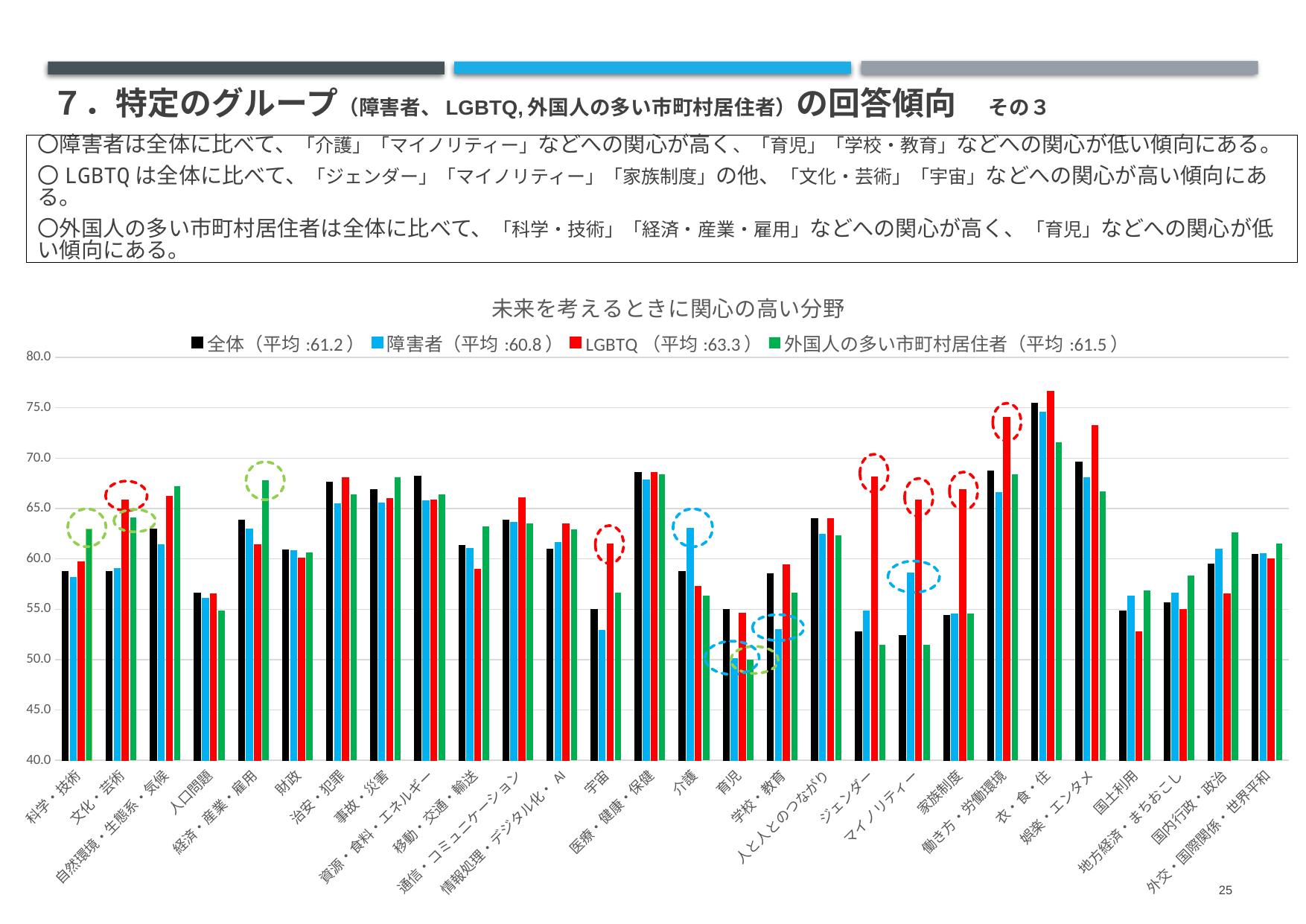

# ７．特定のグループ（障害者、LGBTQ,外国人の多い市町村居住者）の回答傾向　その３
〇障害者は全体に比べて、「介護」「マイノリティー」などへの関心が高く、「育児」「学校・教育」などへの関心が低い傾向にある。
〇LGBTQは全体に比べて、「ジェンダー」「マイノリティー」「家族制度」の他、「文化・芸術」「宇宙」などへの関心が高い傾向にある。
〇外国人の多い市町村居住者は全体に比べて、「科学・技術」「経済・産業・雇用」などへの関心が高く、「育児」などへの関心が低い傾向にある。

### Chart: 未来を考えるときに関心の高い分野

| Category | 全体（平均:61.2） | 障害者（平均:60.8） | LGBTQ（平均:63.3） | 外国人の多い市町村居住者（平均:61.5） |
|---|---|---|---|---|
| 科学・技術 | 58.72299258303774 | 58.13253012048193 | 59.71337579617834 | 62.93103448275862 |
| 文化・芸術 | 58.78748790712674 | 59.036144578313255 | 65.84394904458598 | 64.08045977011494 |
| 自然環境・生態系・気候 | 62.93131247984521 | 61.445783132530124 | 66.24203821656052 | 67.24137931034483 |
| 人口問題 | 56.59464688810061 | 56.12449799196787 | 56.52866242038217 | 54.885057471264375 |
| 経済・産業・雇用 | 63.85037084811351 | 62.95180722891567 | 61.38535031847133 | 67.816091954023 |
| 財政 | 60.8997097710416 | 60.843373493975896 | 60.111464968152866 | 60.63218390804598 |
| 治安・犯罪 | 67.61528539180908 | 65.46184738955824 | 68.07324840764332 | 66.37931034482759 |
| 事故・災害 | 66.88971299580781 | 65.56224899598394 | 66.0031847133758 | 68.10344827586206 |
| 資源・食料・エネルギー | 68.17961947758786 | 65.76305220883535 | 65.84394904458598 | 66.37931034482757 |
| 移動・交通・輸送 | 61.30280554659787 | 61.0441767068273 | 58.996815286624205 | 63.2183908045977 |
| 通信・コミュニケーション | 63.858432763624634 | 63.65461847389558 | 66.08280254777071 | 63.50574712643678 |
| 情報処理・デジタル化・AI | 60.956143179619474 | 61.64658634538152 | 63.45541401273886 | 62.931034482758626 |
| 宇宙 | 54.9742018703644 | 52.91164658634538 | 61.464968152866234 | 56.60919540229885 |
| 医療・健康・保健 | 68.58271525314414 | 67.87148594377511 | 68.55095541401275 | 68.39080459770115 |
| 介護 | 58.77942599161561 | 63.05220883534136 | 57.24522292993631 | 56.32183908045977 |
| 育児 | 54.99032570138665 | 50.1004016064257 | 54.61783439490446 | 50.0 |
| 学校・教育 | 58.545630441792966 | 53.01204819277108 | 59.394904458598724 | 56.60919540229886 |
| 人と人とのつながり | 63.97936149629152 | 62.449799196787154 | 64.01273885350318 | 62.356321839080465 |
| ジェンダー | 52.74105127378265 | 54.81927710843374 | 68.15286624203821 | 51.43678160919541 |
| マイノリティー | 52.38632699129313 | 58.634538152610446 | 65.843949044586 | 51.43678160919541 |
| 家族制度 | 54.38568203805224 | 54.51807228915663 | 66.87898089171975 | 54.59770114942529 |
| 働き方・労働環境 | 68.70364398581103 | 66.56626506024097 | 74.04458598726114 | 68.39080459770115 |
| 衣・食・住 | 75.4756530151564 | 74.59839357429719 | 76.67197452229298 | 71.55172413793105 |
| 娯楽・エンタメ | 69.6146404385682 | 68.07228915662651 | 73.24840764331209 | 66.66666666666666 |
| 国土利用 | 54.821025475653016 | 56.325301204819276 | 52.78662420382166 | 56.896551724137936 |
| 地方経済・まちおこし | 55.66752660432119 | 56.626506024096386 | 55.015923566878975 | 58.333333333333336 |
| 国内行政・政治 | 59.488874556594645 | 60.94377510040161 | 56.52866242038217 | 62.64367816091955 |
| 外交・国際関係・世界平和 | 60.424056755885196 | 60.54216867469879 | 60.031847133757964 | 61.49425287356322 |
25